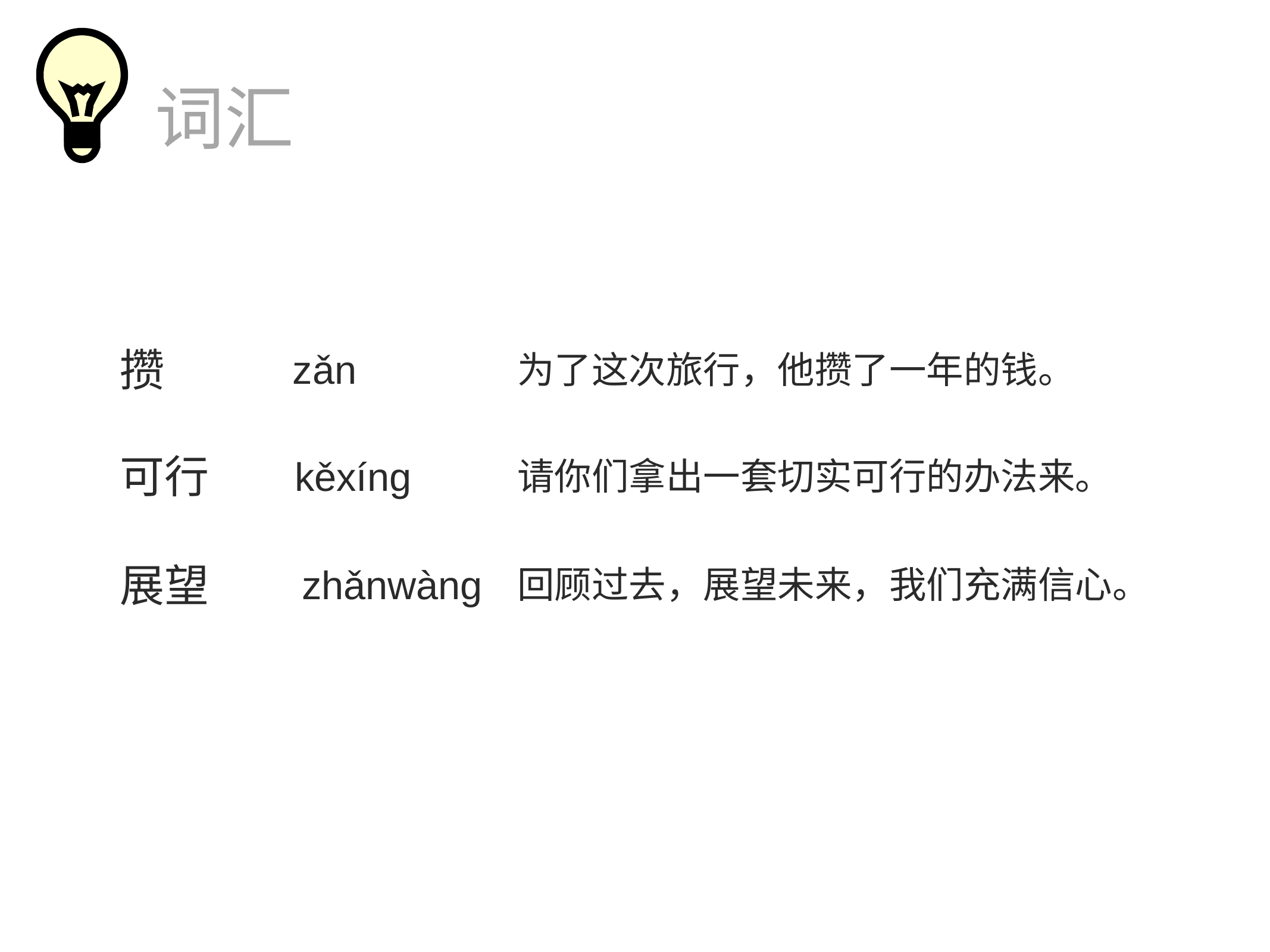

词汇
攒
zǎn
为了这次旅行，他攒了一年的钱。
可行
kěxíng
请你们拿出一套切实可行的办法来。
展望
zhǎnwàng
回顾过去，展望未来，我们充满信心。